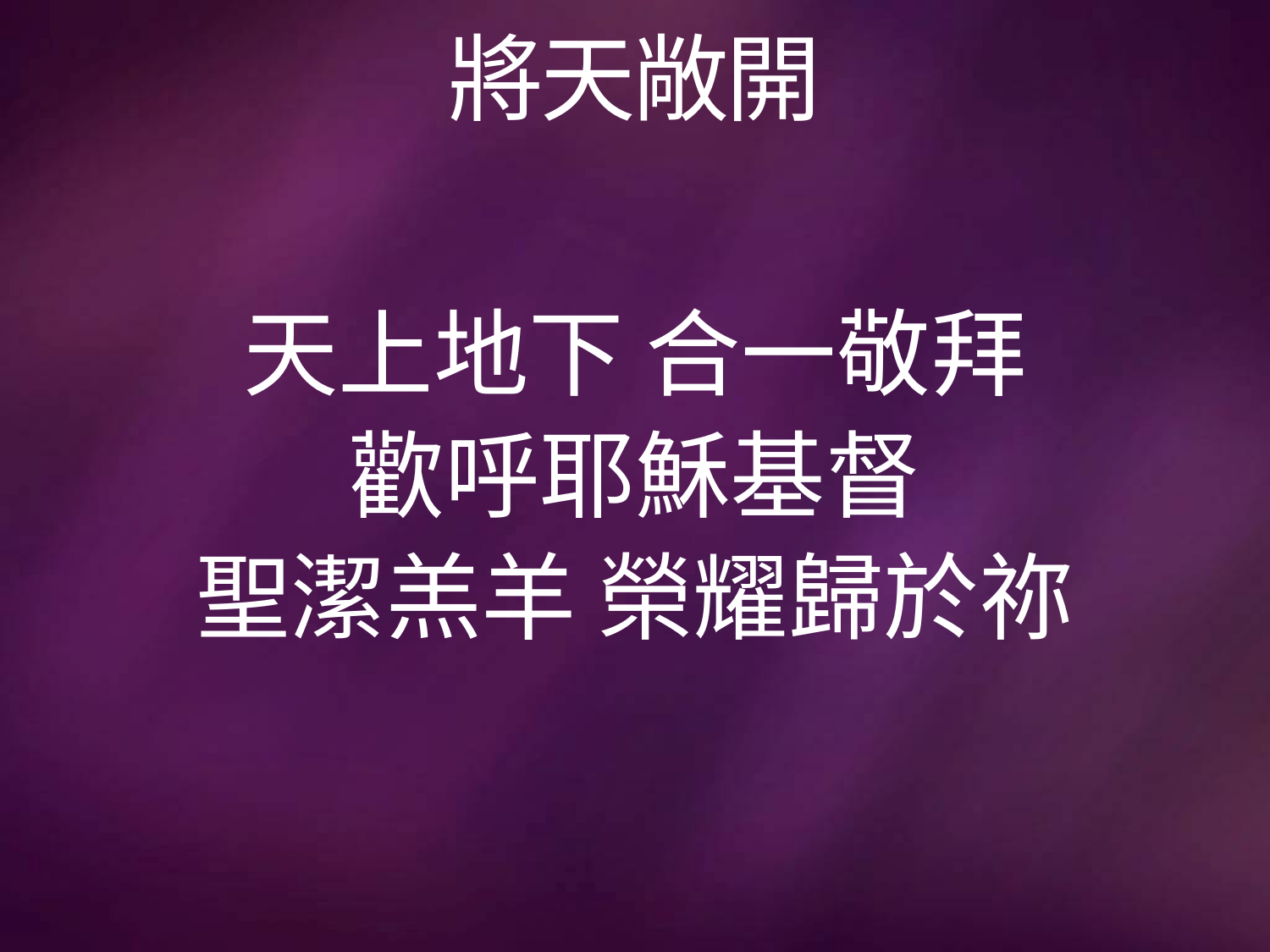

# 將天敞開
天上地下 合一敬拜
歡呼耶穌基督
聖潔羔羊 榮耀歸於祢